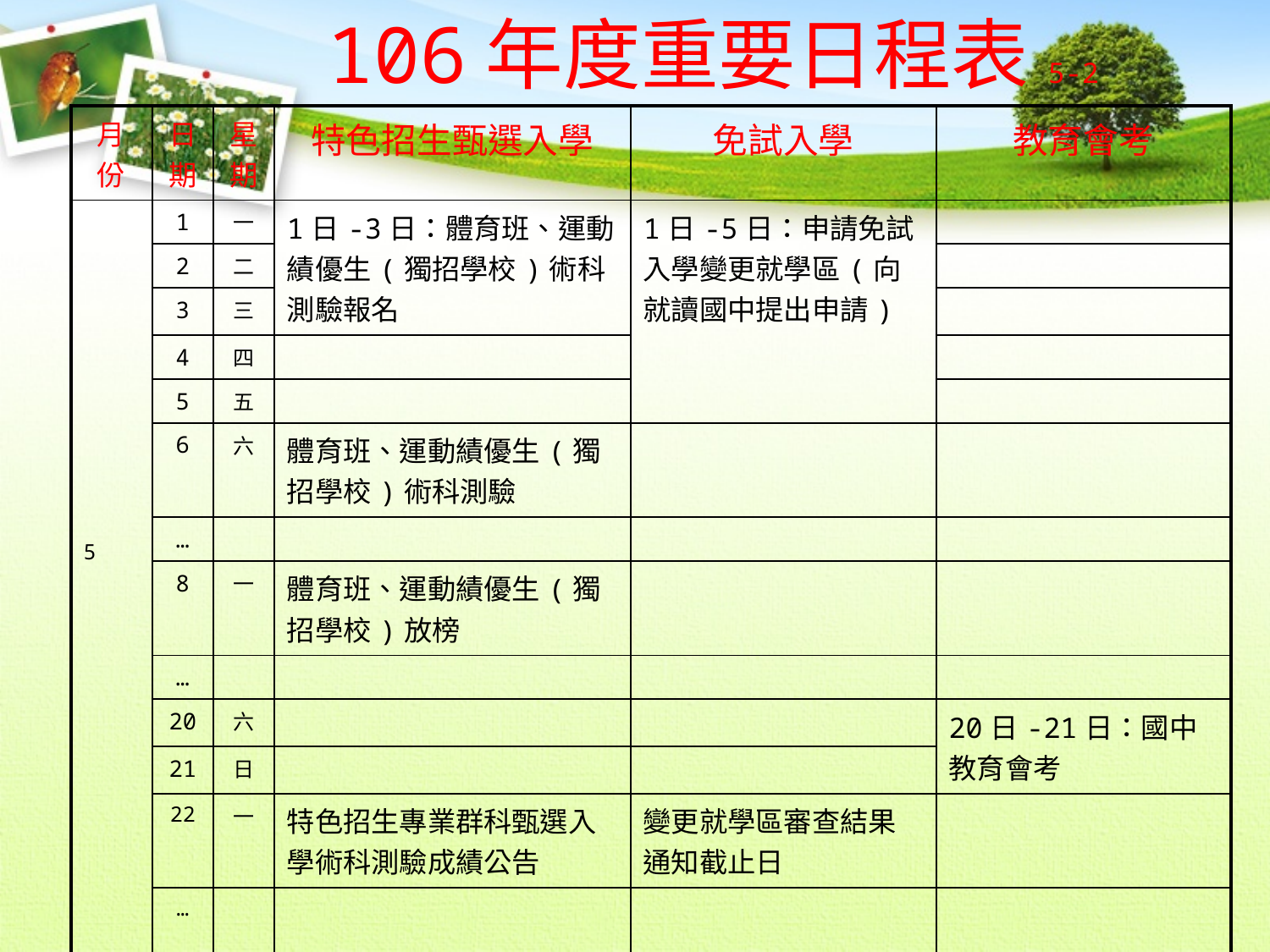

106年度重要日程表5-2
| 月份 | 日期 | 星期 | 特色招生甄選入學 | 免試入學 | 教育會考 |
| --- | --- | --- | --- | --- | --- |
| 5 | 1 | 一 | 1日-3日：體育班、運動績優生(獨招學校)術科測驗報名 | 1日-5日：申請免試入學變更就學區(向就讀國中提出申請) |  |
|  | 2 | 二 |  |  |  |
|  | 3 | 三 |  |  |  |
|  | 4 | 四 |  |  |  |
|  | 5 | 五 |  |  |  |
|  | 6 | 六 | 體育班、運動績優生(獨招學校)術科測驗 |  |  |
|  | … |  |  |  |  |
|  | 8 | 一 | 體育班、運動績優生(獨招學校)放榜 |  |  |
|  | … |  |  |  |  |
|  | 20 | 六 |  |  | 20日-21日：國中教育會考 |
|  | 21 | 日 |  |  |  |
|  | 22 | 一 | 特色招生專業群科甄選入學術科測驗成績公告 | 變更就學區審查結果通知截止日 |  |
|  | … |  |  |  |  |
|  | 24 | 三 |  | 24日-25日：技優甄審入學、實用技能學程報名 |  |
|  | 25 | 四 |  |  |  |